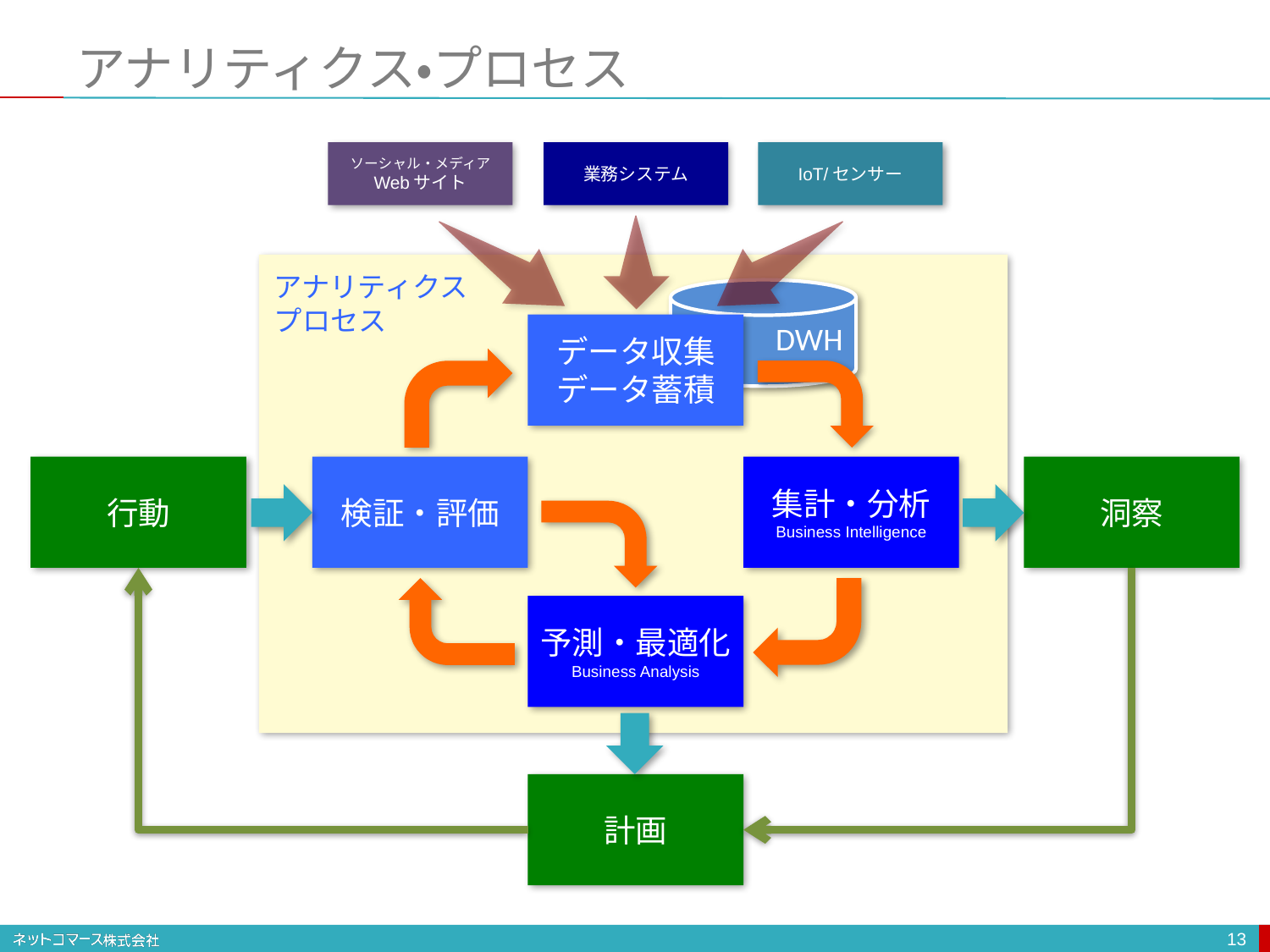

# アナリティクス・プロセス
ソーシャル・メディア
Webサイト
業務システム
IoT/センサー

アナリティクス
プロセス

DWH
データ収集
データ蓄積

行動
検証・評価
集計・分析
Business Intelligence
洞察

予測・最適化
Business Analysis

計画
13